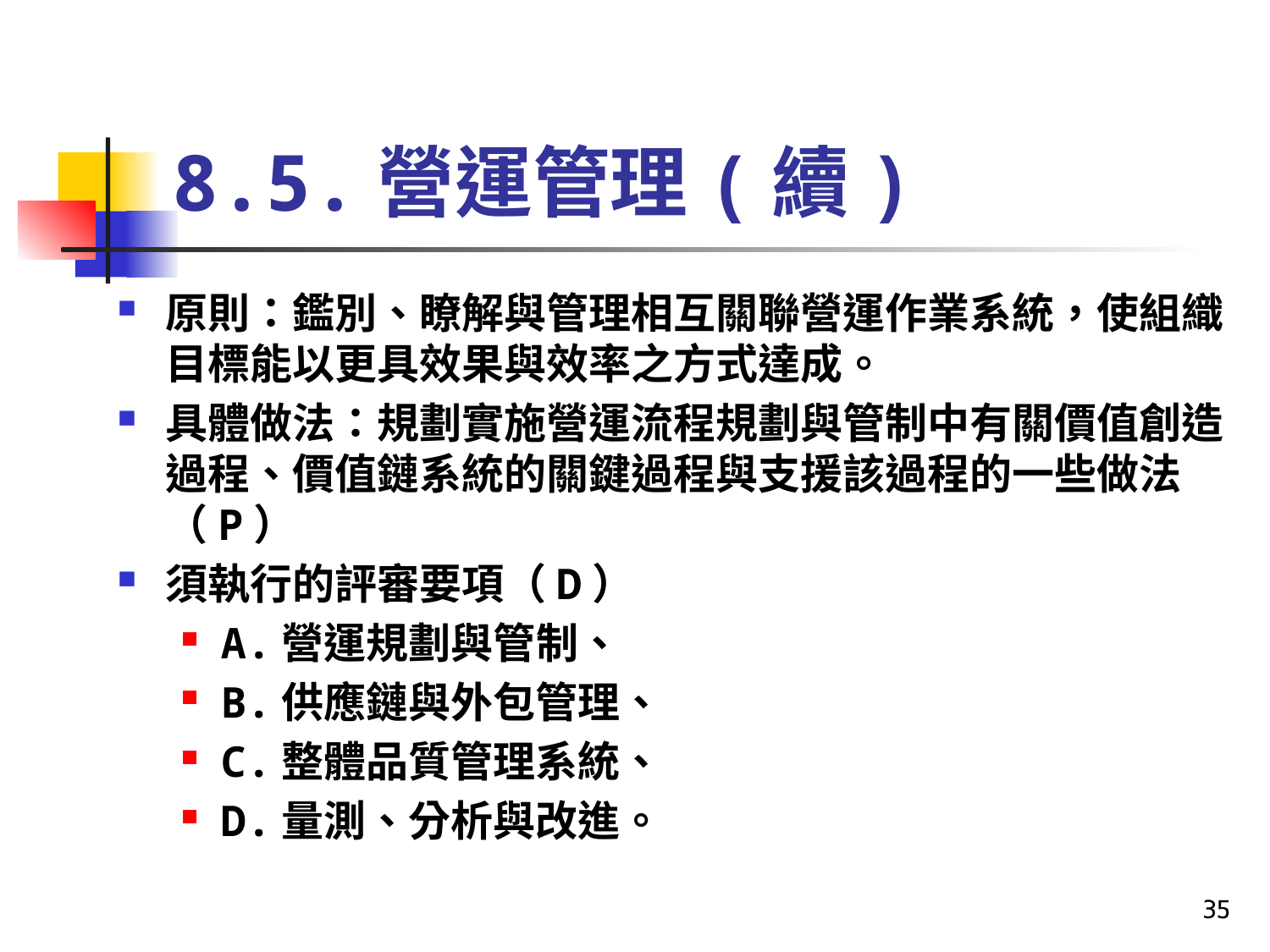

# 8.5.營運管理(續)
原則：鑑別、瞭解與管理相互關聯營運作業系統，使組織目標能以更具效果與效率之方式達成。
具體做法：規劃實施營運流程規劃與管制中有關價值創造過程、價值鏈系統的關鍵過程與支援該過程的一些做法（P）
須執行的評審要項（D）
A.營運規劃與管制、
B.供應鏈與外包管理、
C.整體品質管理系統、
D.量測、分析與改進。

35